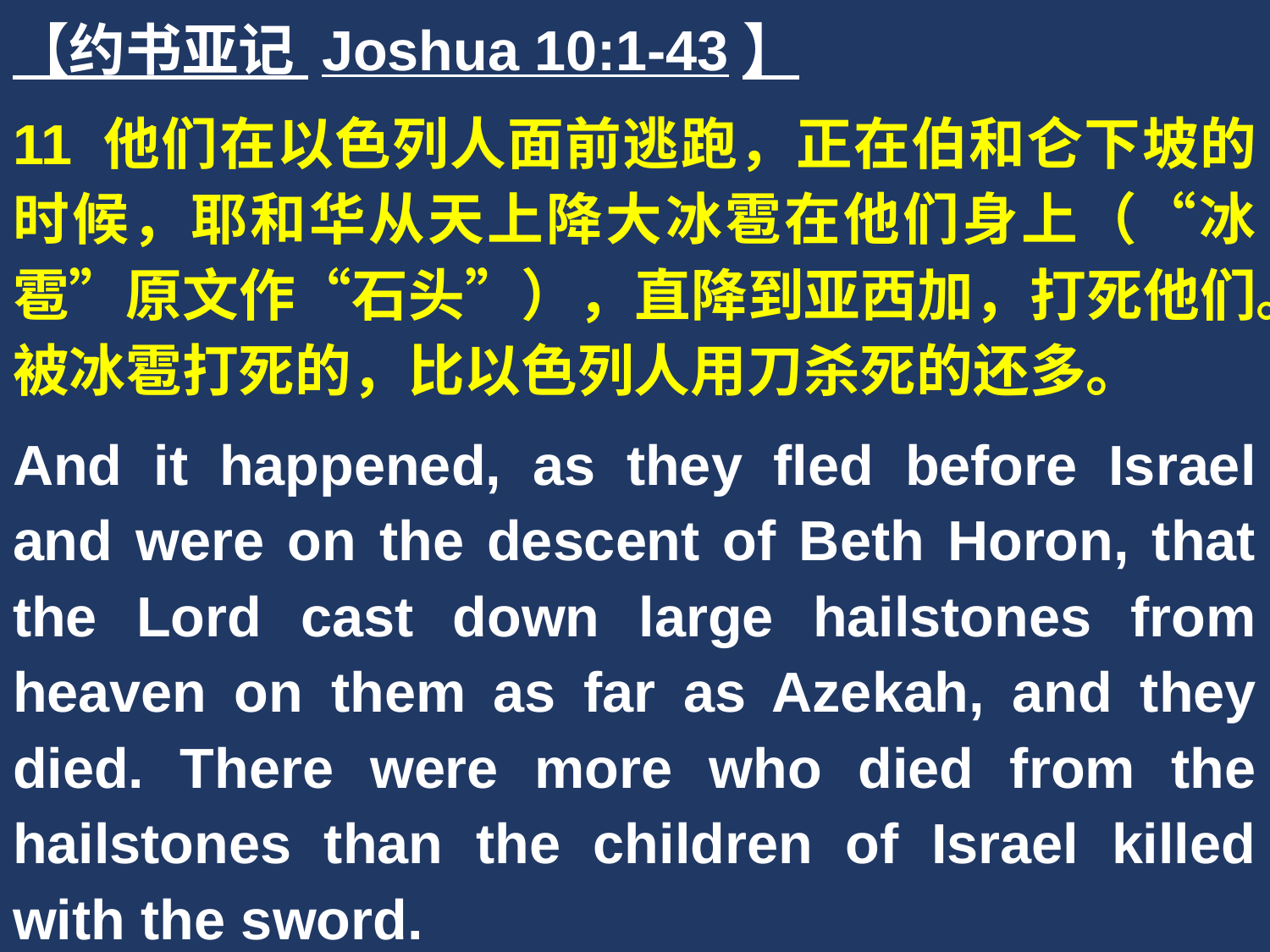

【约书亚记 Joshua 10:1-43】
11 他们在以色列人面前逃跑，正在伯和仑下坡的时候，耶和华从天上降大冰雹在他们身上（“冰雹”原文作“石头”），直降到亚西加，打死他们。被冰雹打死的，比以色列人用刀杀死的还多。
And it happened, as they fled before Israel and were on the descent of Beth Horon, that the Lord cast down large hailstones from heaven on them as far as Azekah, and they died. There were more who died from the hailstones than the children of Israel killed with the sword.